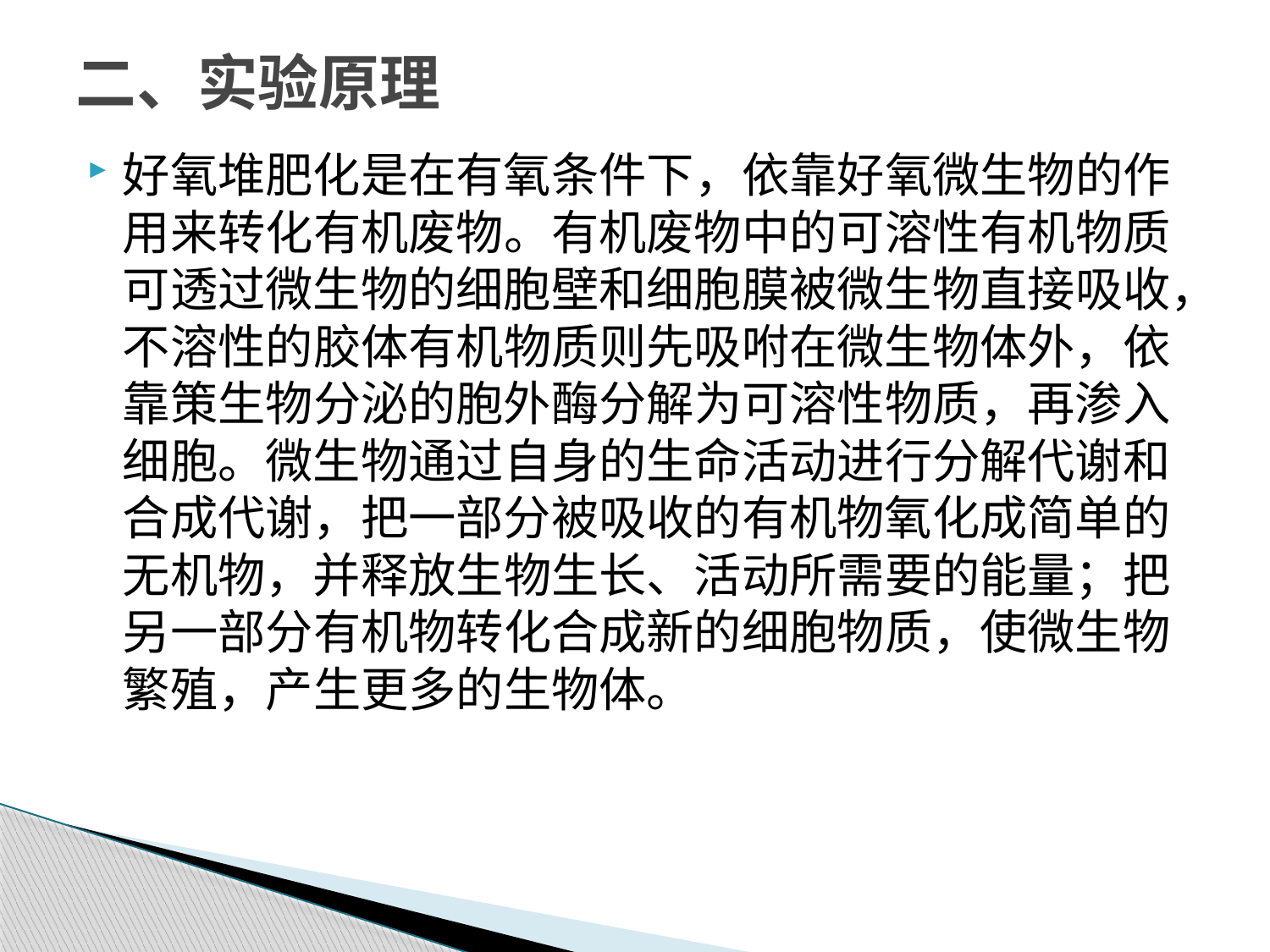

# 二、实验原理
好氧堆肥化是在有氧条件下，依靠好氧微生物的作用来转化有机废物。有机废物中的可溶性有机物质可透过微生物的细胞壁和细胞膜被微生物直接吸收，不溶性的胶体有机物质则先吸咐在微生物体外，依靠策生物分泌的胞外酶分解为可溶性物质，再渗入细胞。微生物通过自身的生命活动进行分解代谢和合成代谢，把一部分被吸收的有机物氧化成简单的无机物，并释放生物生长、活动所需要的能量；把另一部分有机物转化合成新的细胞物质，使微生物繁殖，产生更多的生物体。